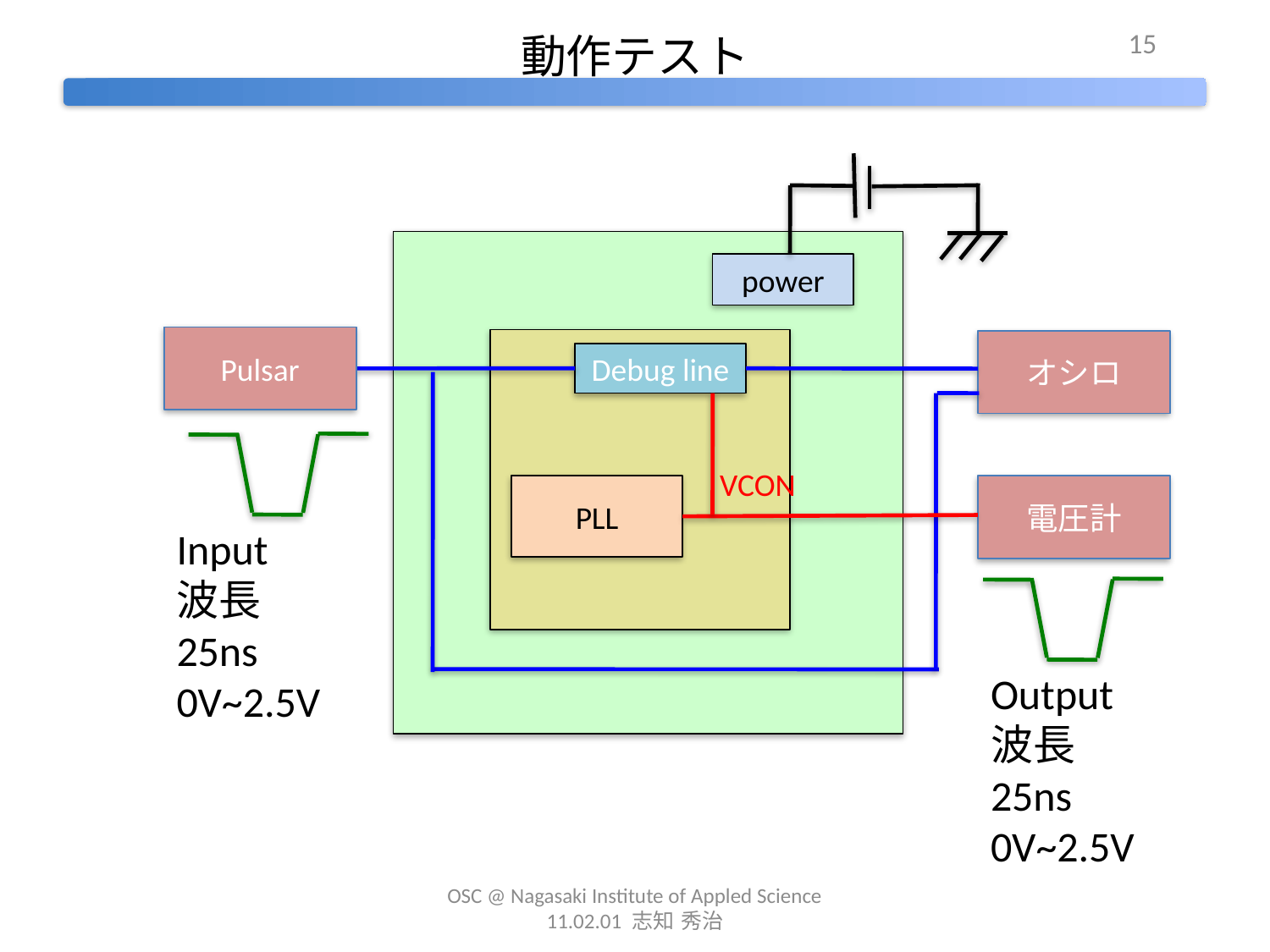

15
# 動作テスト

power
Pulsar

オシロ
Debug line
VCON
PLL
電圧計
Input
波長25ns
0V~2.5V
Output
波長25ns
0V~2.5V
OSC @ Nagasaki Institute of Appled Science 11.02.01 志知 秀治